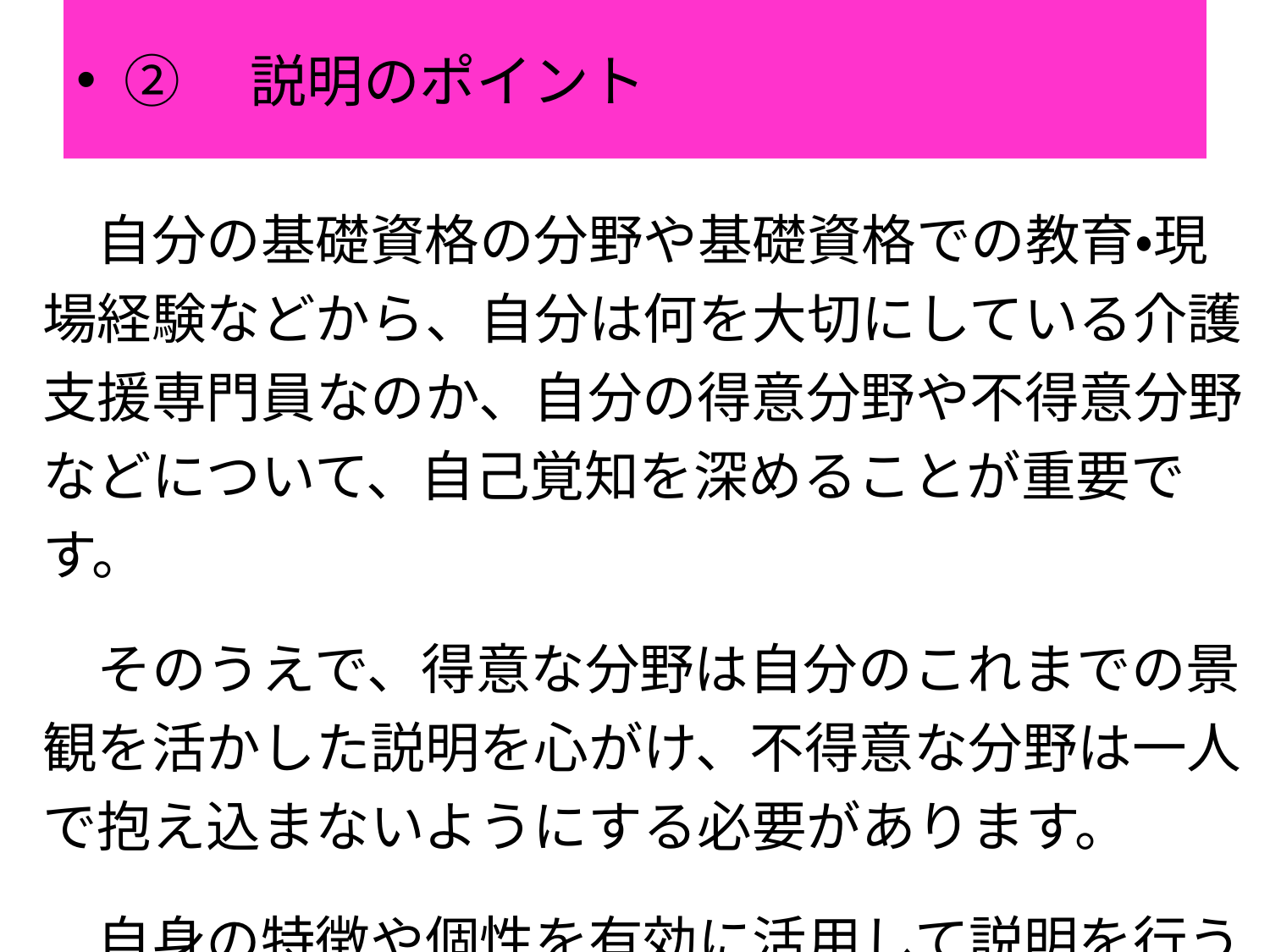

②　説明のポイント
　自分の基礎資格の分野や基礎資格での教育・現場経験などから、自分は何を大切にしている介護支援専門員なのか、自分の得意分野や不得意分野などについて、自己覚知を深めることが重要です。
　そのうえで、得意な分野は自分のこれまでの景観を活かした説明を心がけ、不得意な分野は一人で抱え込まないようにする必要があります。
　自身の特徴や個性を有効に活用して説明を行うことが大切です。